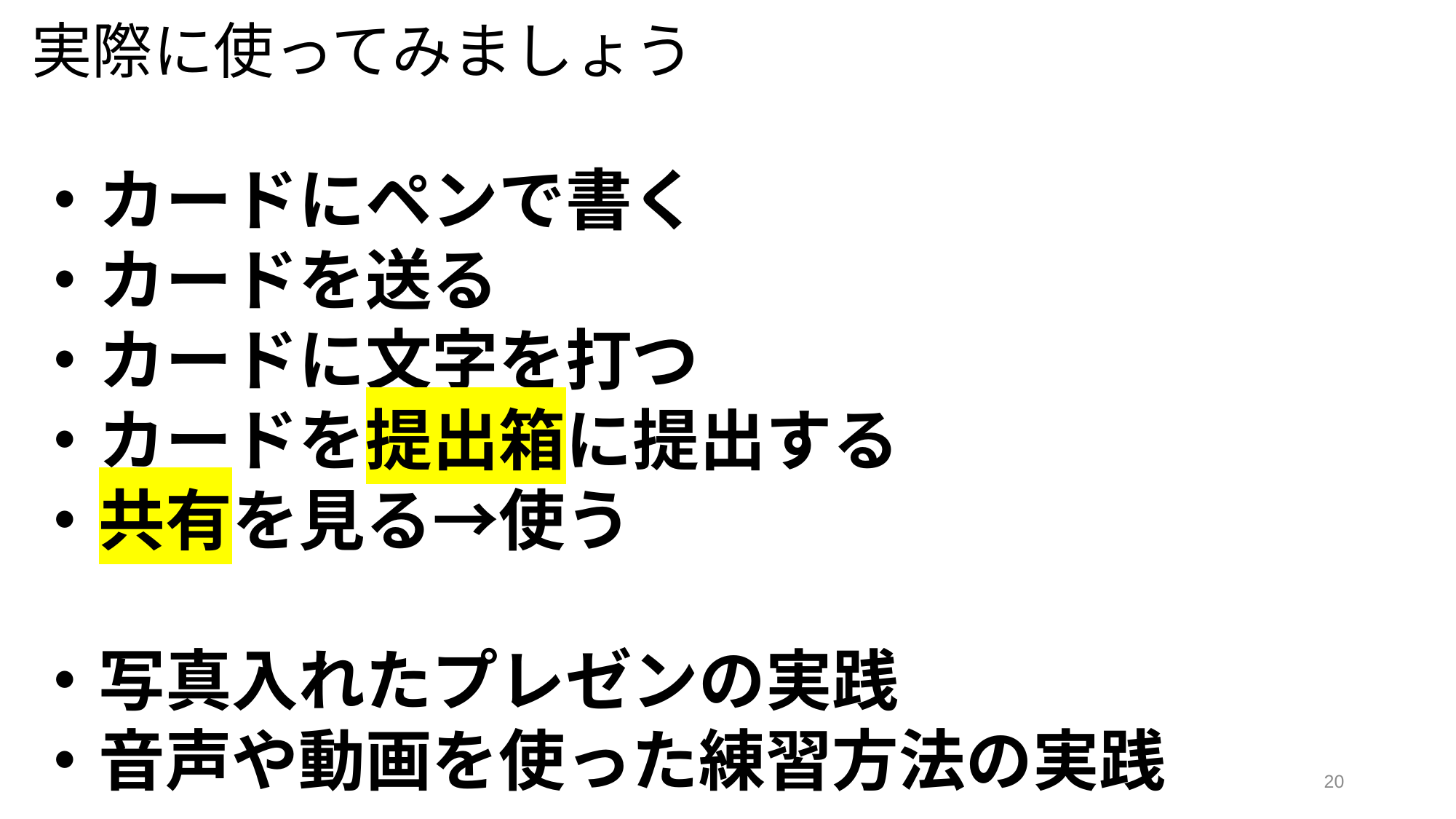

実際に使ってみましょう

・カードにペンで書く
・カードを送る
・カードに文字を打つ
・カードを提出箱に提出する
・共有を見る→使う

・写真入れたプレゼンの実践
・音声や動画を使った練習方法の実践
20